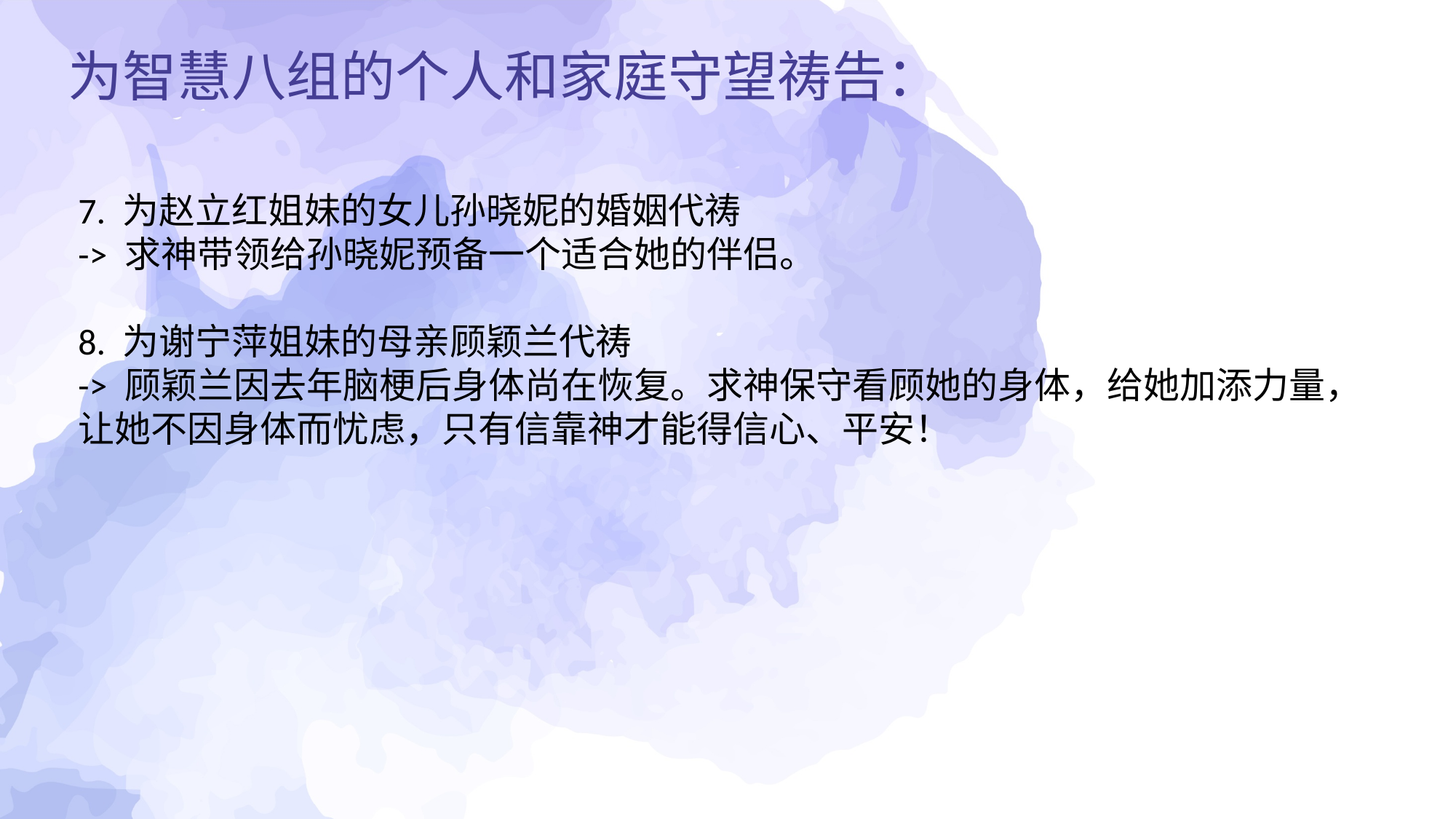

为智慧八组的个人和家庭守望祷告：

7. 为赵立红姐妹的女儿孙晓妮的婚姻代祷
-> 求神带领给孙晓妮预备一个适合她的伴侣。

8. 为谢宁萍姐妹的母亲顾颖兰代祷
-> 顾颖兰因去年脑梗后身体尚在恢复。求神保守看顾她的身体，给她加添力量，让她不因身体而忧虑，只有信靠神才能得信心、平安！